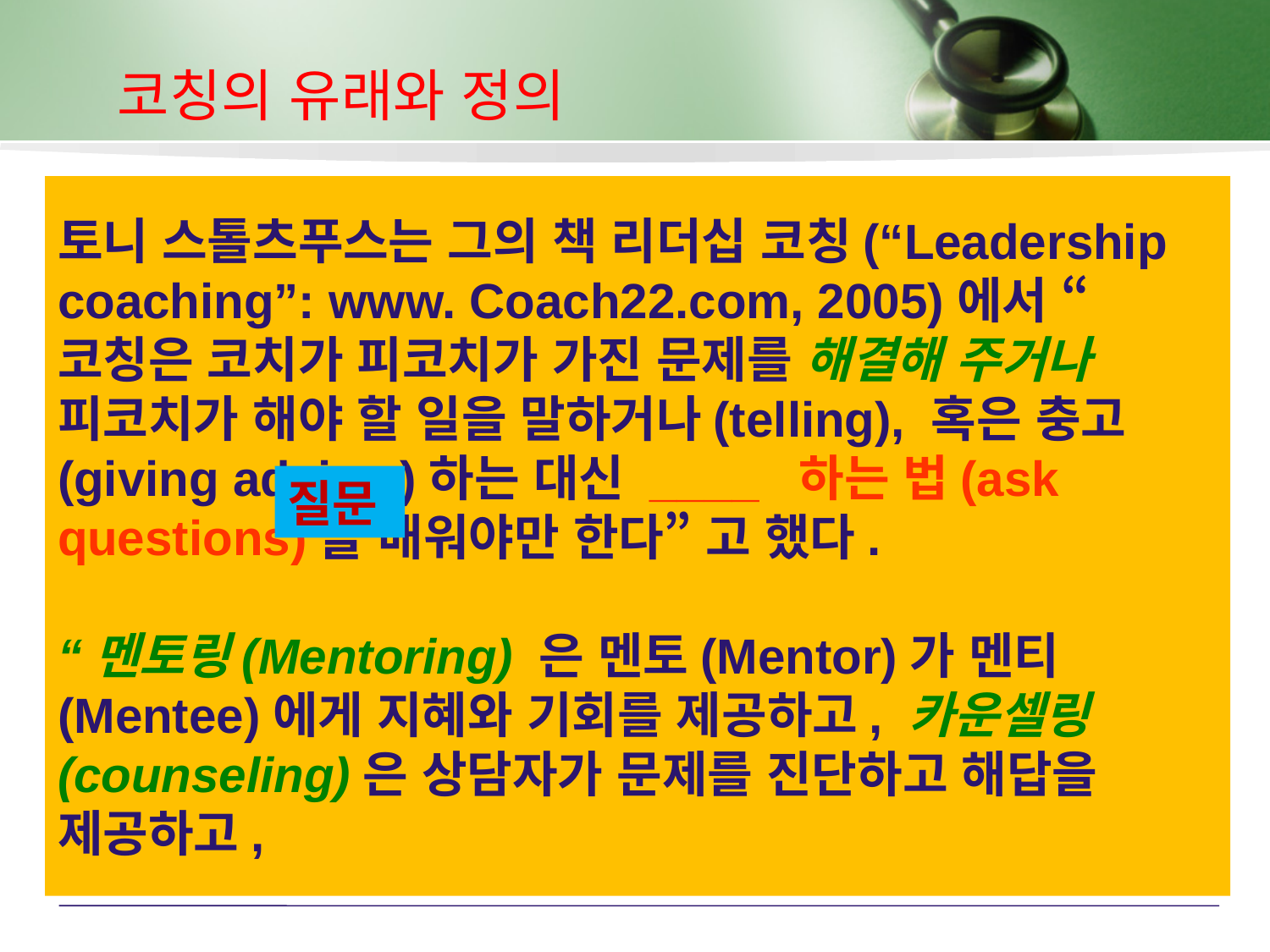

코칭의 유래와 정의
토니 스톨츠푸스는 그의 책 리더십 코칭(“Leadership coaching”: www. Coach22.com, 2005)에서 “코칭은 코치가 피코치가 가진 문제를 해결해 주거나 피코치가 해야 할 일을 말하거나(telling), 혹은 충고(giving advice )하는 대신 ____  하는 법(ask questions)을 배워야만 한다” 고 했다.
“멘토링(Mentoring) 은 멘토(Mentor)가 멘티(Mentee)에게 지혜와 기회를 제공하고, 카운셀링(counseling)은 상담자가 문제를 진단하고 해답을 제공하고,
질문